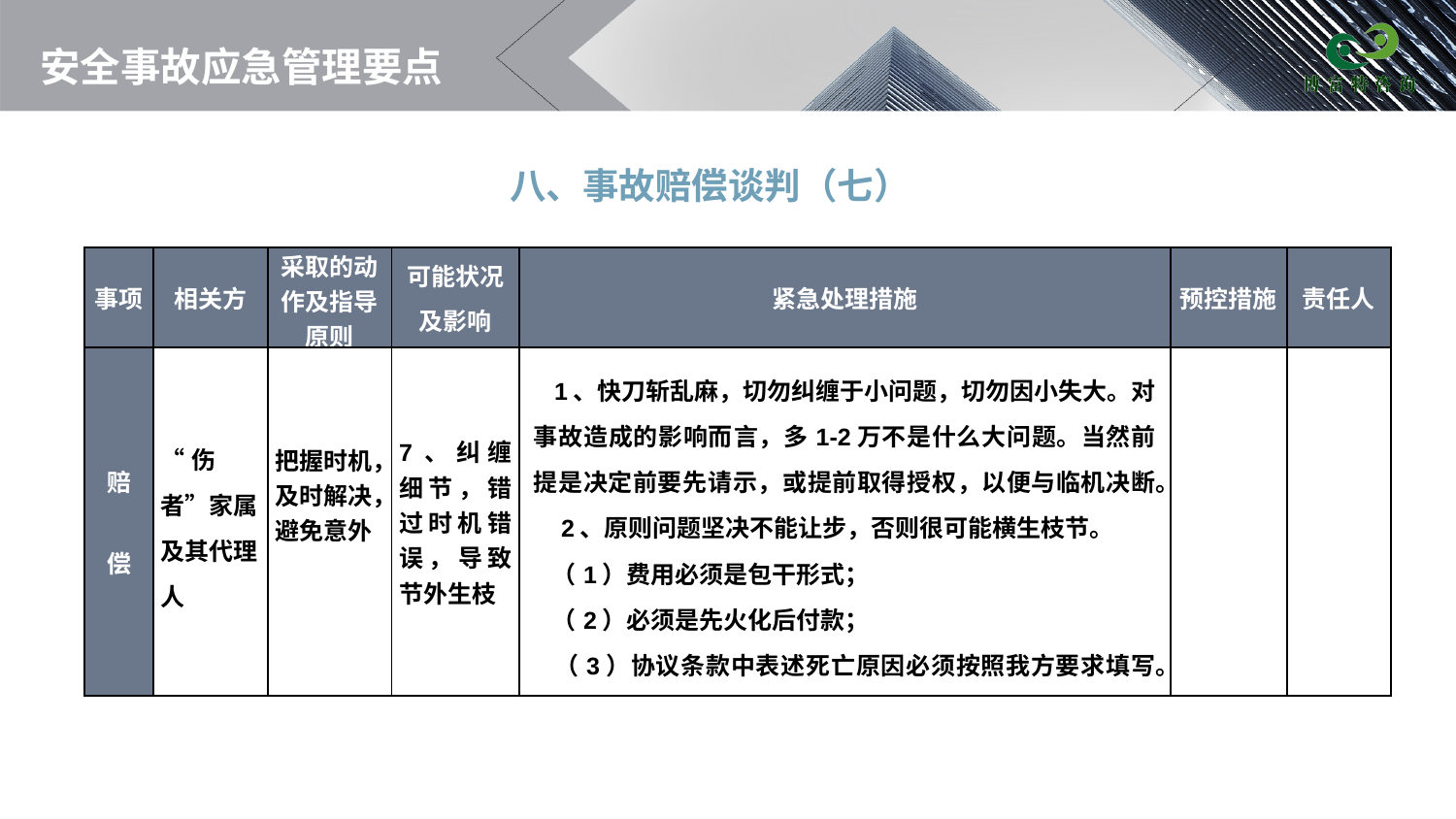

# 安全事故应急管理要点
八、事故赔偿谈判（七）
| 事项 | 相关方 | 采取的动作及指导原则 | 可能状况 及影响 | 紧急处理措施 | 预控措施 | 责任人 |
| --- | --- | --- | --- | --- | --- | --- |
| 赔 偿 | “伤者”家属及其代理人 | 把握时机， 及时解决， 避免意外 | 7、纠缠细节，错过时机错误，导致节外生枝 | 1、快刀斩乱麻，切勿纠缠于小问题，切勿因小失大。对事故造成的影响而言，多1-2万不是什么大问题。当然前提是决定前要先请示，或提前取得授权，以便与临机决断。 2、原则问题坚决不能让步，否则很可能横生枝节。 （1）费用必须是包干形式； （2）必须是先火化后付款； （3）协议条款中表述死亡原因必须按照我方要求填写。 |  |  |